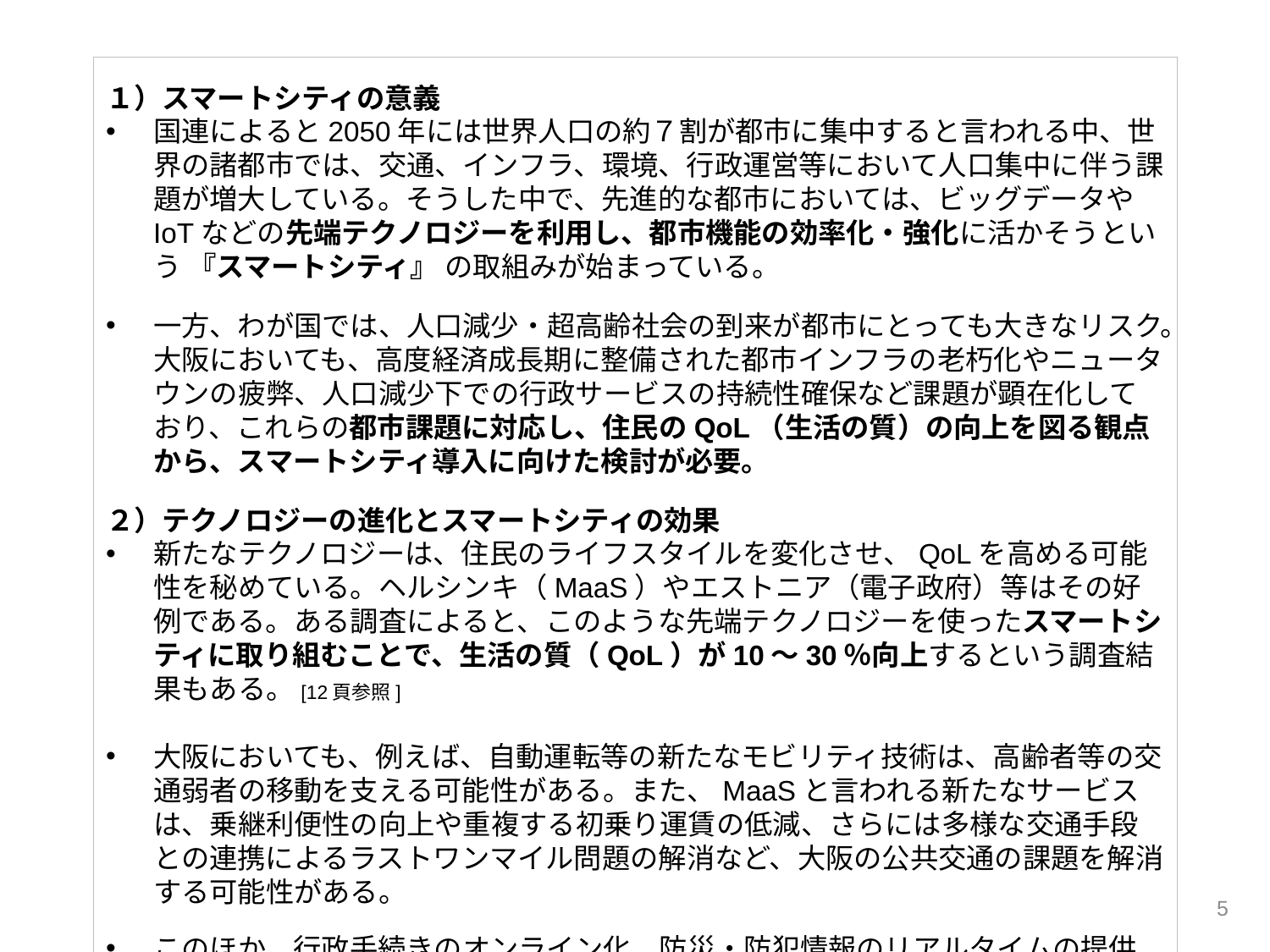

１）スマートシティの意義
国連によると2050年には世界人口の約７割が都市に集中すると言われる中、世界の諸都市では、交通、インフラ、環境、行政運営等において人口集中に伴う課題が増大している。そうした中で、先進的な都市においては、ビッグデータやIoTなどの先端テクノロジーを利用し、都市機能の効率化・強化に活かそうという 『スマートシティ』 の取組みが始まっている。

一方、わが国では、人口減少・超高齢社会の到来が都市にとっても大きなリスク。大阪においても、高度経済成長期に整備された都市インフラの老朽化やニュータウンの疲弊、人口減少下での行政サービスの持続性確保など課題が顕在化しており、これらの都市課題に対応し、住民のQoL（生活の質）の向上を図る観点から、スマートシティ導入に向けた検討が必要。

２）テクノロジーの進化とスマートシティの効果
新たなテクノロジーは、住民のライフスタイルを変化させ、QoLを高める可能性を秘めている。ヘルシンキ（MaaS）やエストニア（電子政府）等はその好例である。ある調査によると、このような先端テクノロジーを使ったスマートシティに取り組むことで、生活の質（QoL）が10～30％向上するという調査結果もある。[12頁参照]

大阪においても、例えば、自動運転等の新たなモビリティ技術は、高齢者等の交通弱者の移動を支える可能性がある。また、MaaSと言われる新たなサービスは、乗継利便性の向上や重複する初乗り運賃の低減、さらには多様な交通手段との連携によるラストワンマイル問題の解消など、大阪の公共交通の課題を解消する可能性がある。

このほか、行政手続きのオンライン化、防災・防犯情報のリアルタイムの提供など、テクノロジーの活用は、住民生活の利便性を向上させる有力なツールとなる。
5